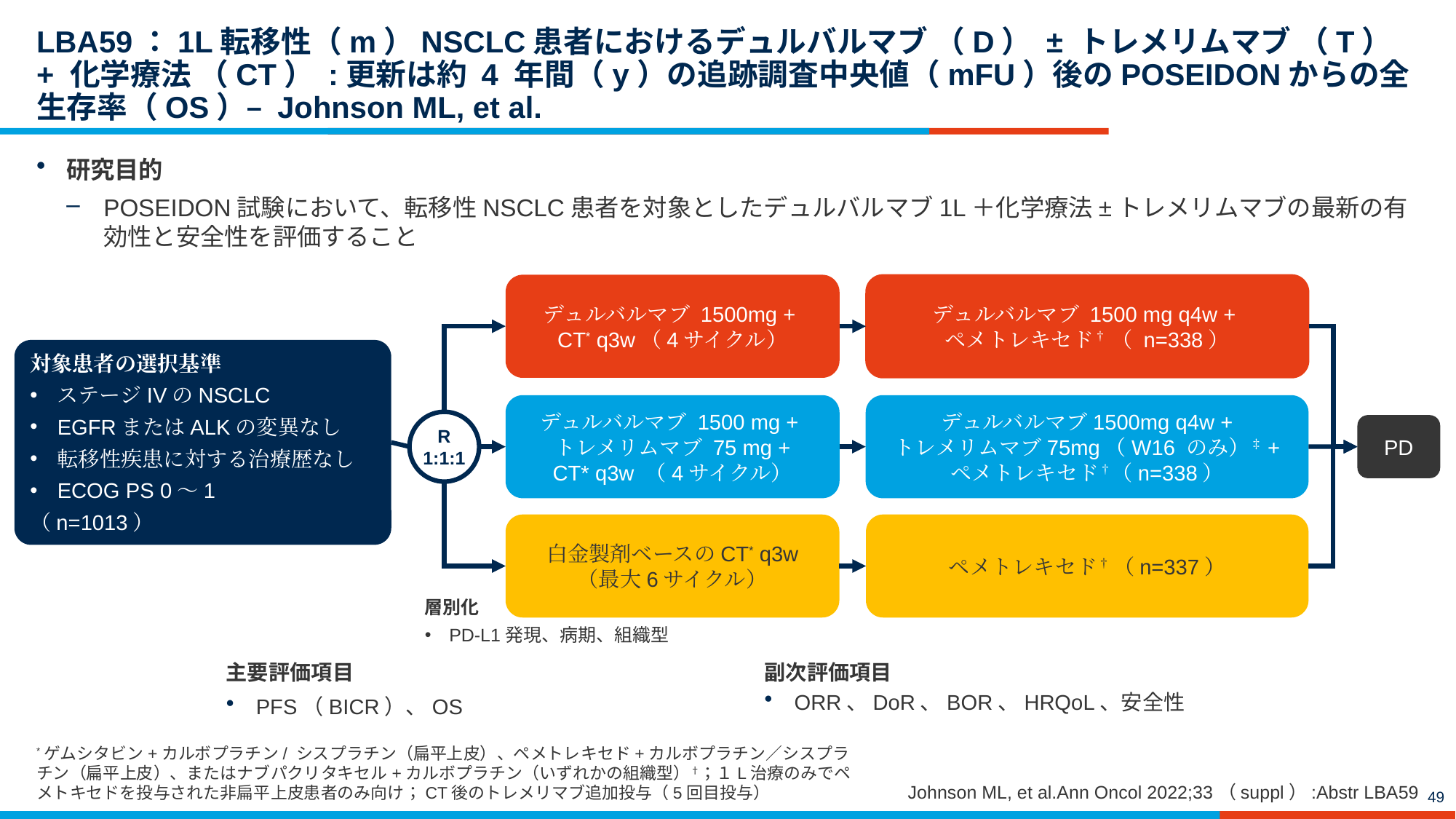

# LBA59：1L転移性（m）NSCLC患者におけるデュルバルマブ （D） ± トレメリムマブ （T） + 化学療法 （CT） :更新は約 4 年間（y）の追跡調査中央値（mFU）後のPOSEIDONからの全生存率（OS）– Johnson ML, et al.
研究目的
POSEIDON試験において、転移性NSCLC患者を対象としたデュルバルマブ1L＋化学療法±トレメリムマブの最新の有効性と安全性を評価すること
デュルバルマブ 1500 mg q4w +
ペメトレキセド† （ n=338）
デュルバルマブ 1500mg +
CT* q3w（4サイクル）
対象患者の選択基準
ステージIVのNSCLC
EGFRまたはALKの変異なし
転移性疾患に対する治療歴なし
ECOG PS 0～1
（n=1013）
デュルバルマブ 1500 mg +
トレメリムマブ 75 mg +
CT* q3w （4サイクル）
デュルバルマブ1500mg q4w +
トレメリムマブ75mg（W16 のみ）‡+
ペメトレキセド†（n=338）
R
1:1:1
PD
白金製剤ベースのCT* q3w
（最大6サイクル）
ペメトレキセド† （n=337）
層別化
PD-L1発現、病期、組織型
主要評価項目
PFS（BICR）、OS
副次評価項目
ORR、DoR、BOR、HRQoL、安全性
*ゲムシタビン+カルボプラチン/ シスプラチン（扁平上皮）、ペメトレキセド+カルボプラチン／シスプラチン（扁平上皮）、またはナブパクリタキセル+カルボプラチン（いずれかの組織型）†；１L治療のみでペメトキセドを投与された非扁平上皮患者のみ向け；CT後のトレメリマブ追加投与（5回目投与）
Johnson ML, et al.Ann Oncol 2022;33（suppl）:Abstr LBA59